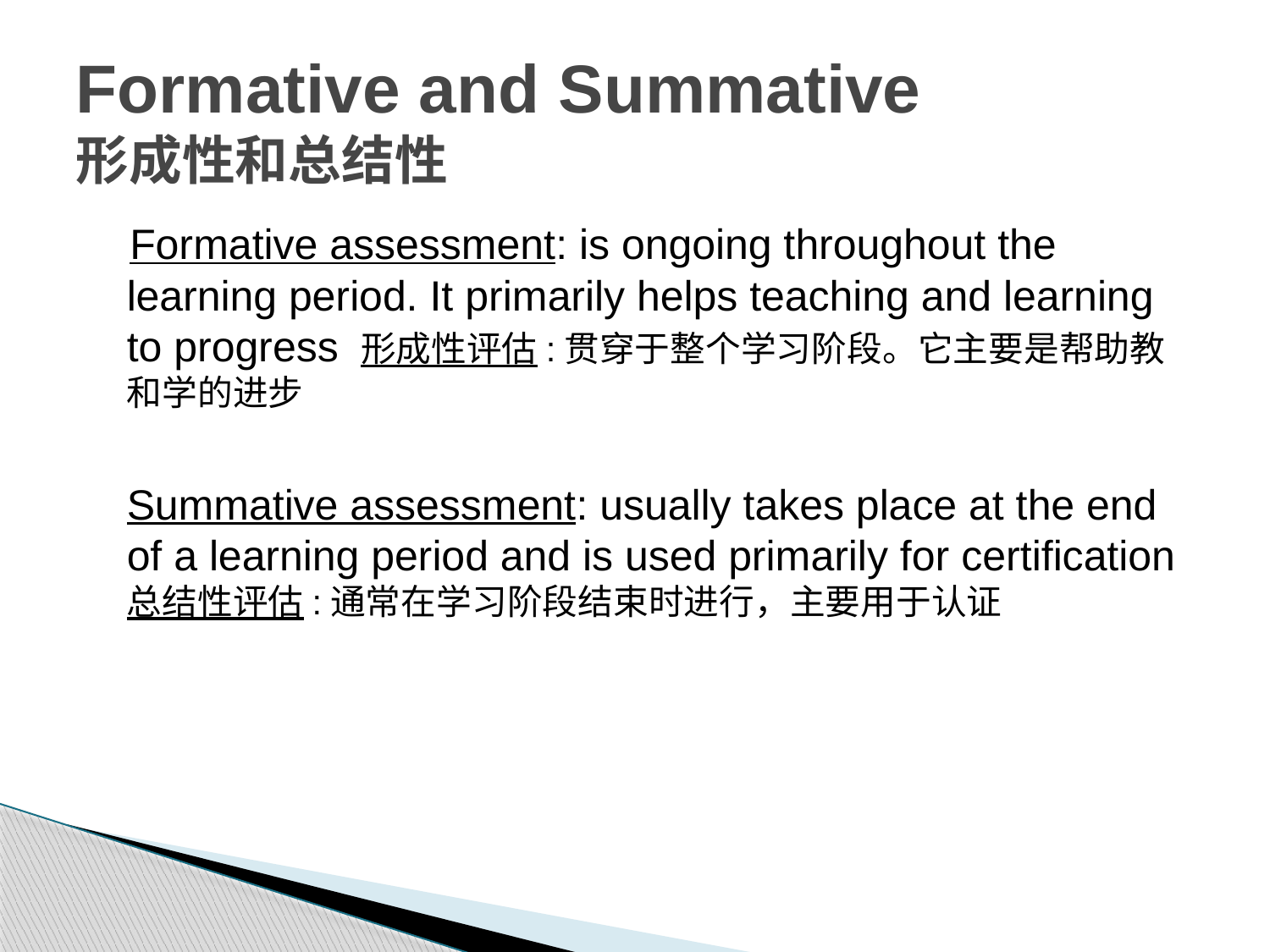

# Formative and Summative 形成性和总结性
   Formative assessment: is ongoing throughout the learning period. It primarily helps teaching and learning to progress 形成性评估:贯穿于整个学习阶段。它主要是帮助教和学的进步

   Summative assessment: usually takes place at the end of a learning period and is used primarily for certification 总结性评估:通常在学习阶段结束时进行，主要用于认证